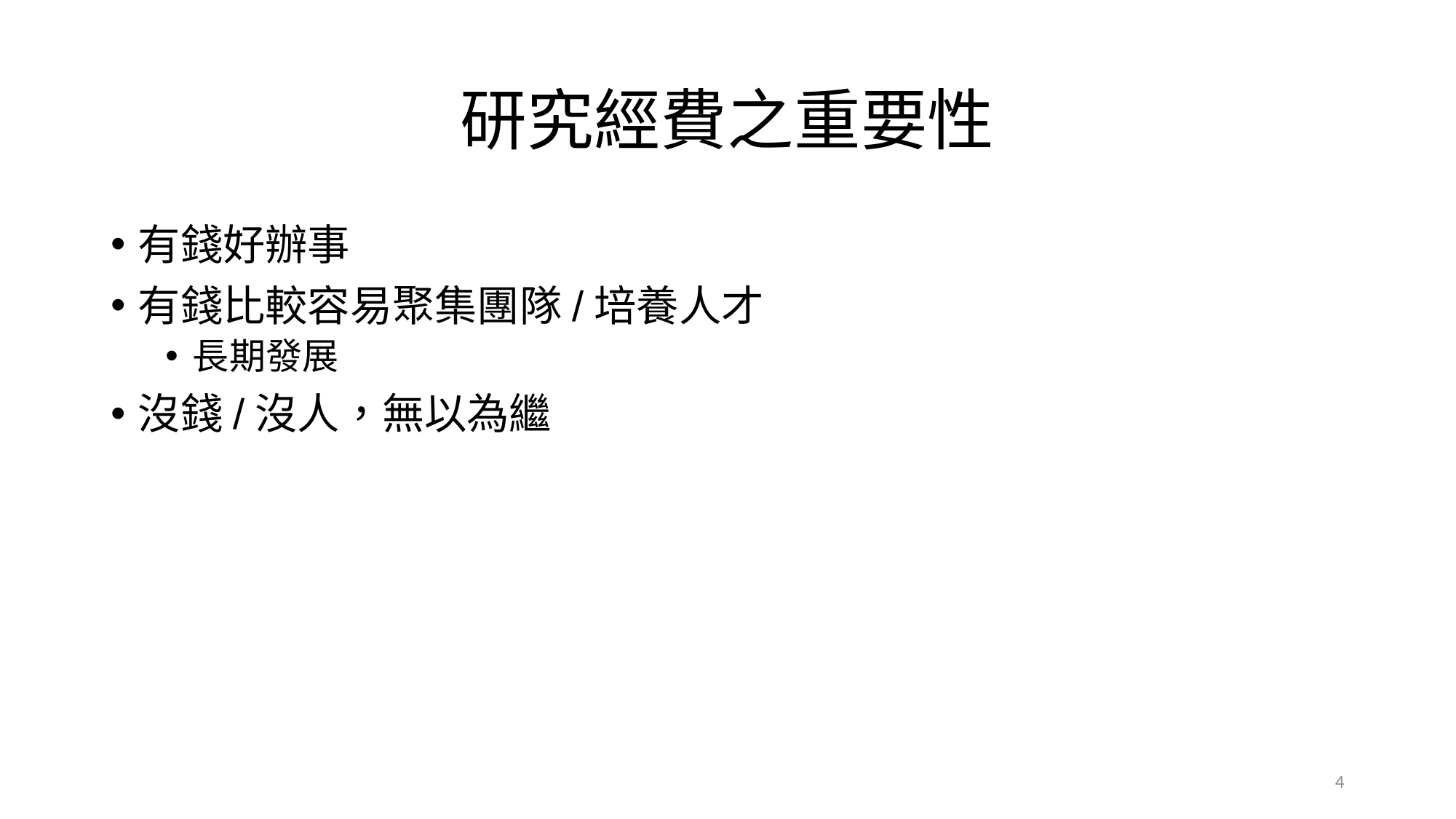

# 研究經費之重要性
有錢好辦事
有錢比較容易聚集團隊/培養人才
長期發展
沒錢/沒人，無以為繼
4